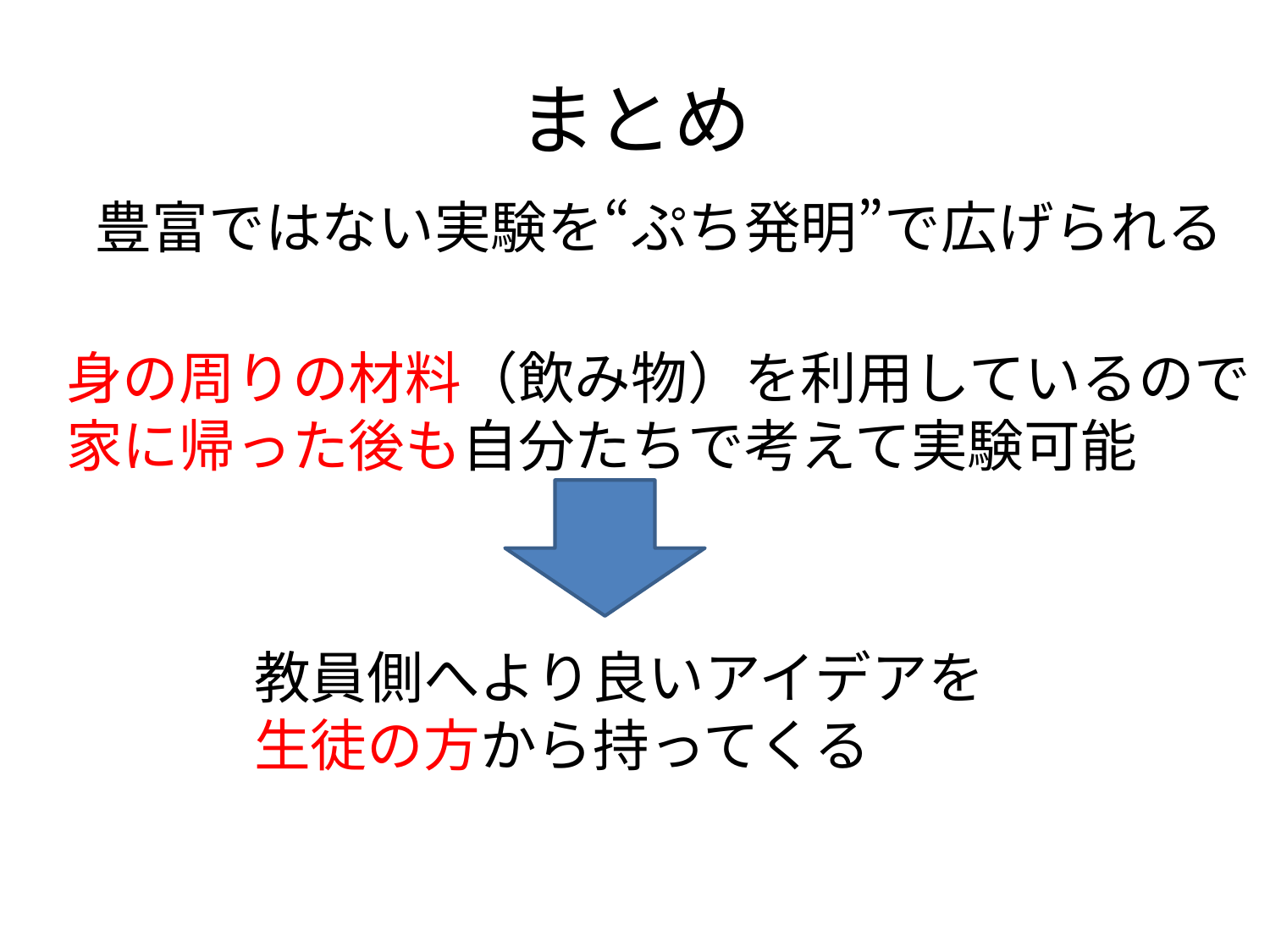

# まとめ
豊富ではない実験を“ぷち発明”で広げられる
身の周りの材料（飲み物）を利用しているので
家に帰った後も自分たちで考えて実験可能

教員側へより良いアイデアを
生徒の方から持ってくる